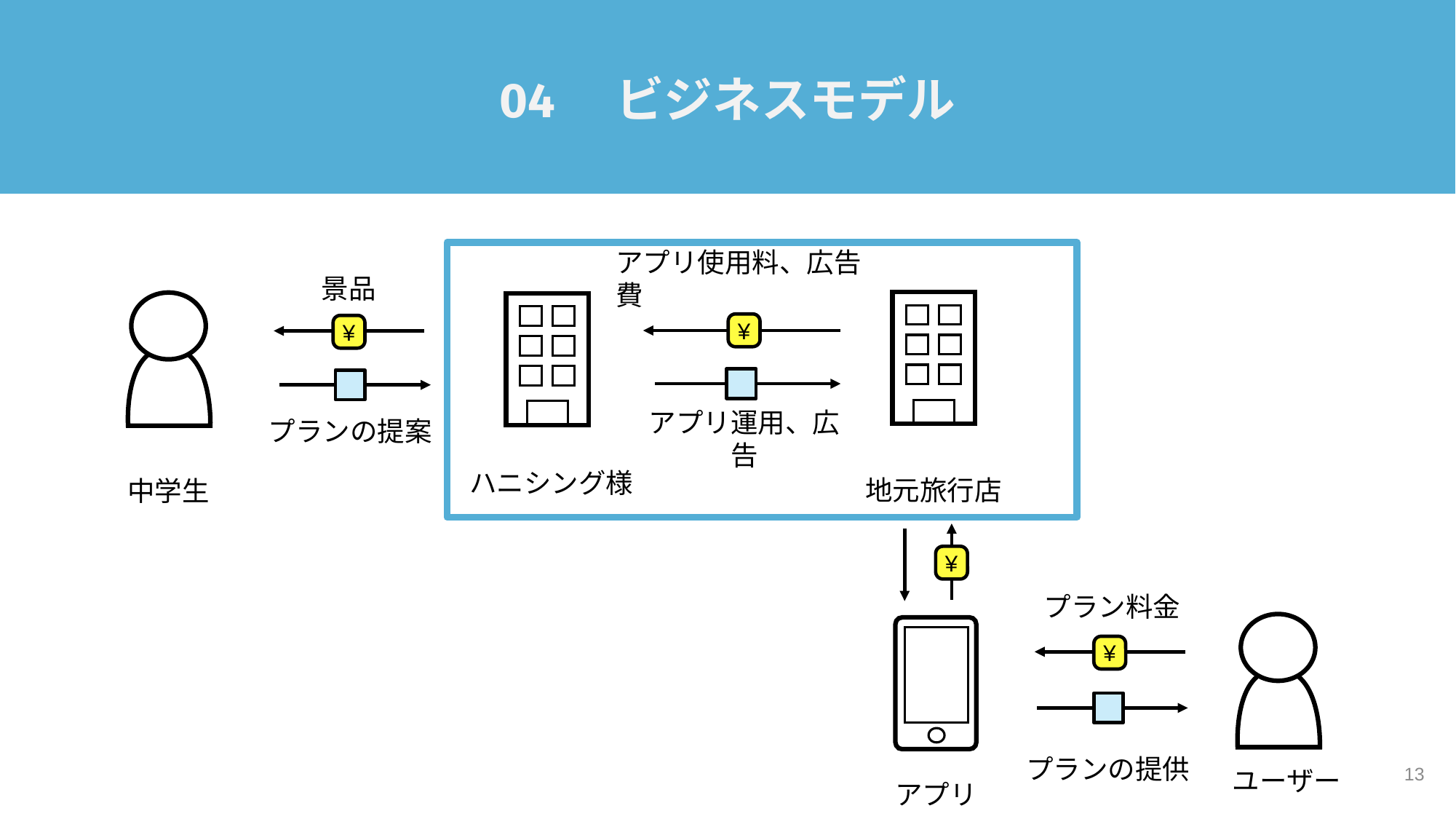

# 04　ビジネスモデル
アプリ使用料、広告費

景品

¥
¥

プランの提案
アプリ運用、広告
ハニシング様
地元旅行店
中学生
¥
プラン料金

¥

プランの提供
13
ユーザー
アプリ